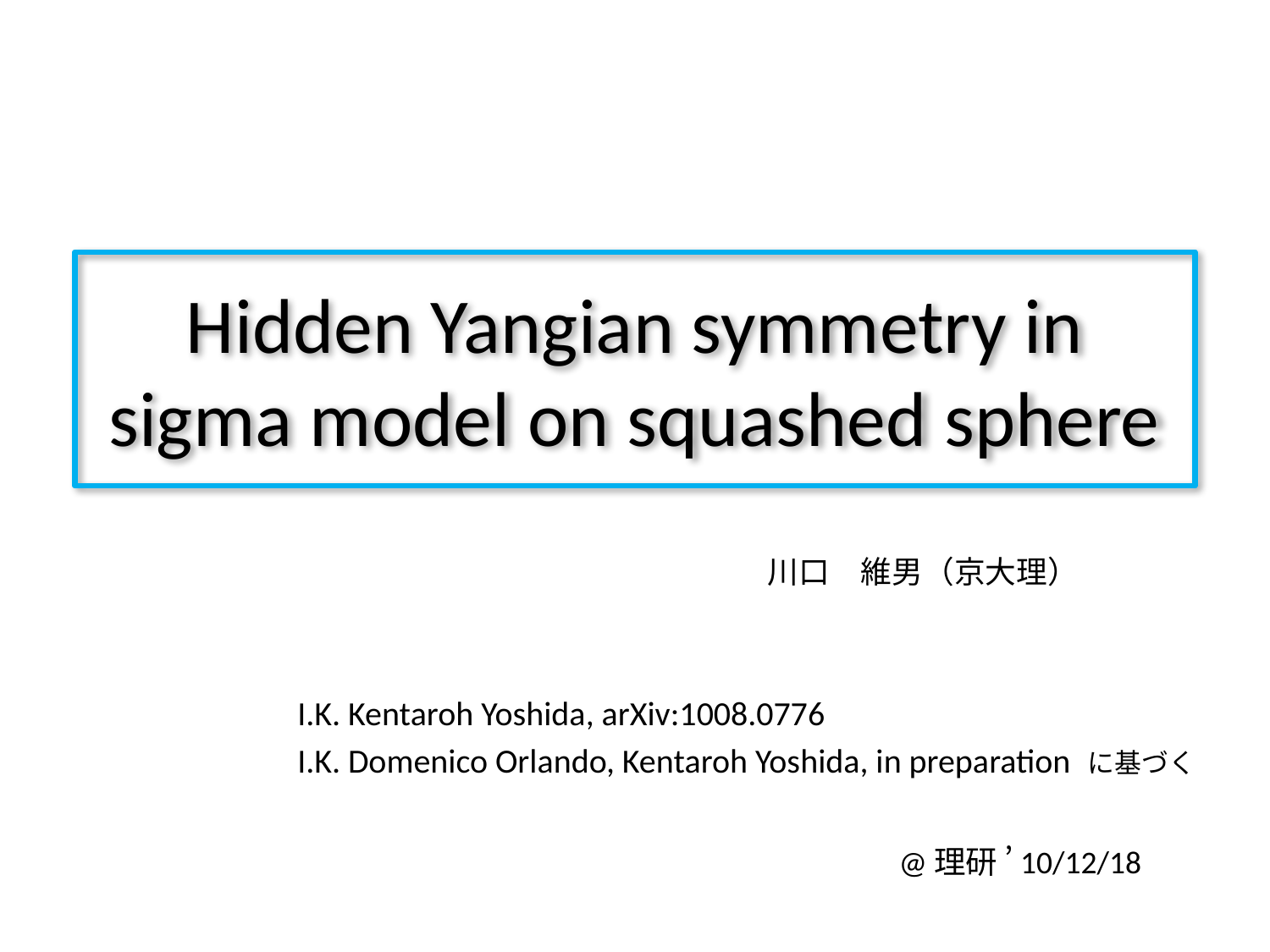

# Hidden Yangian symmetry in sigma model on squashed sphere
川口　維男（京大理）
I.K. Kentaroh Yoshida, arXiv:1008.0776
I.K. Domenico Orlando, Kentaroh Yoshida, in preparation に基づく
@理研 ’10/12/18